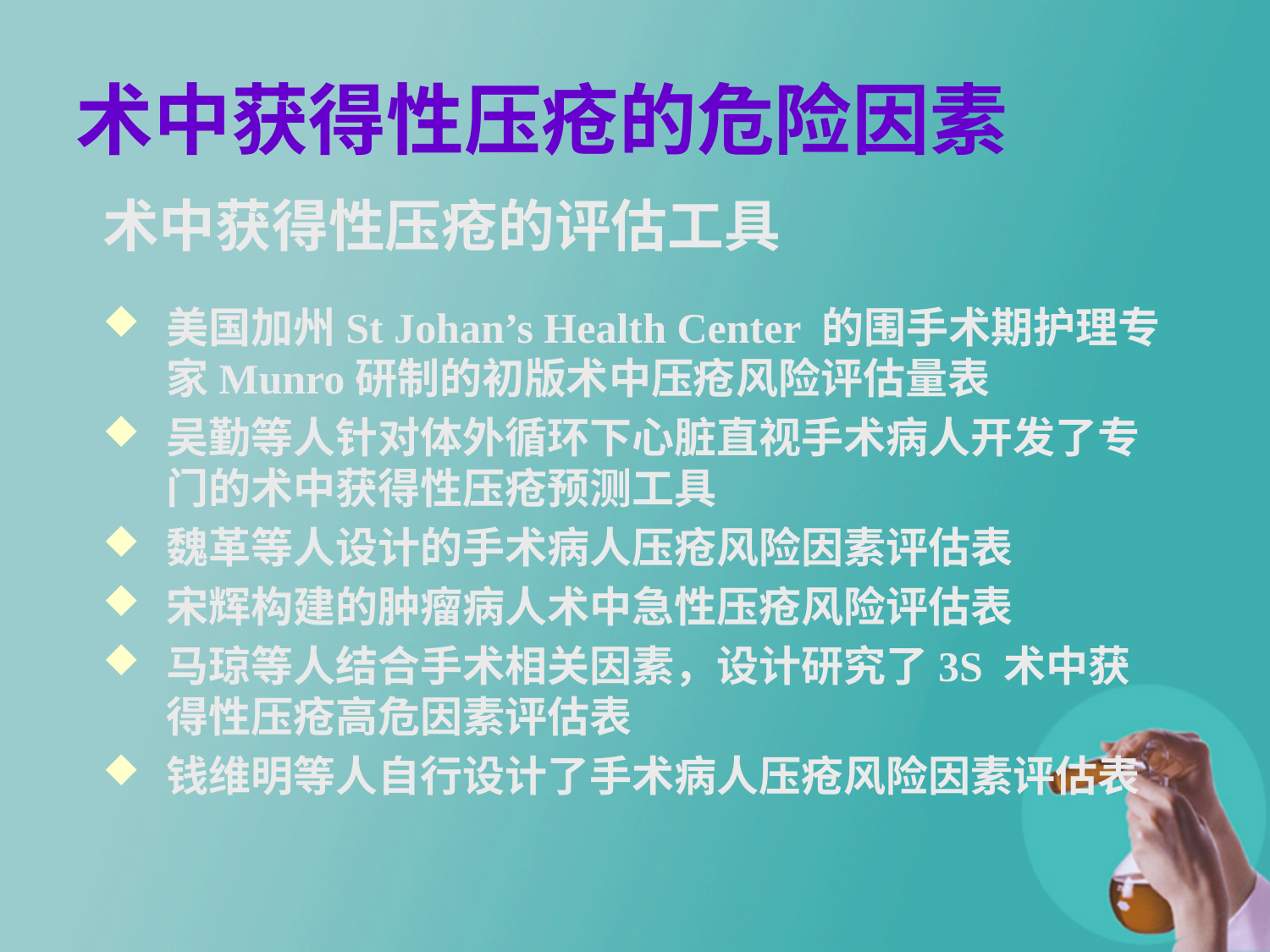

# 术中获得性压疮的危险因素
术中获得性压疮的评估工具

美国加州St Johan’s Health Center 的围手术期护理专家Munro研制的初版术中压疮风险评估量表
吴勤等人针对体外循环下心脏直视手术病人开发了专门的术中获得性压疮预测工具
魏革等人设计的手术病人压疮风险因素评估表
宋辉构建的肿瘤病人术中急性压疮风险评估表
马琼等人结合手术相关因素，设计研究了3S 术中获得性压疮高危因素评估表
钱维明等人自行设计了手术病人压疮风险因素评估表